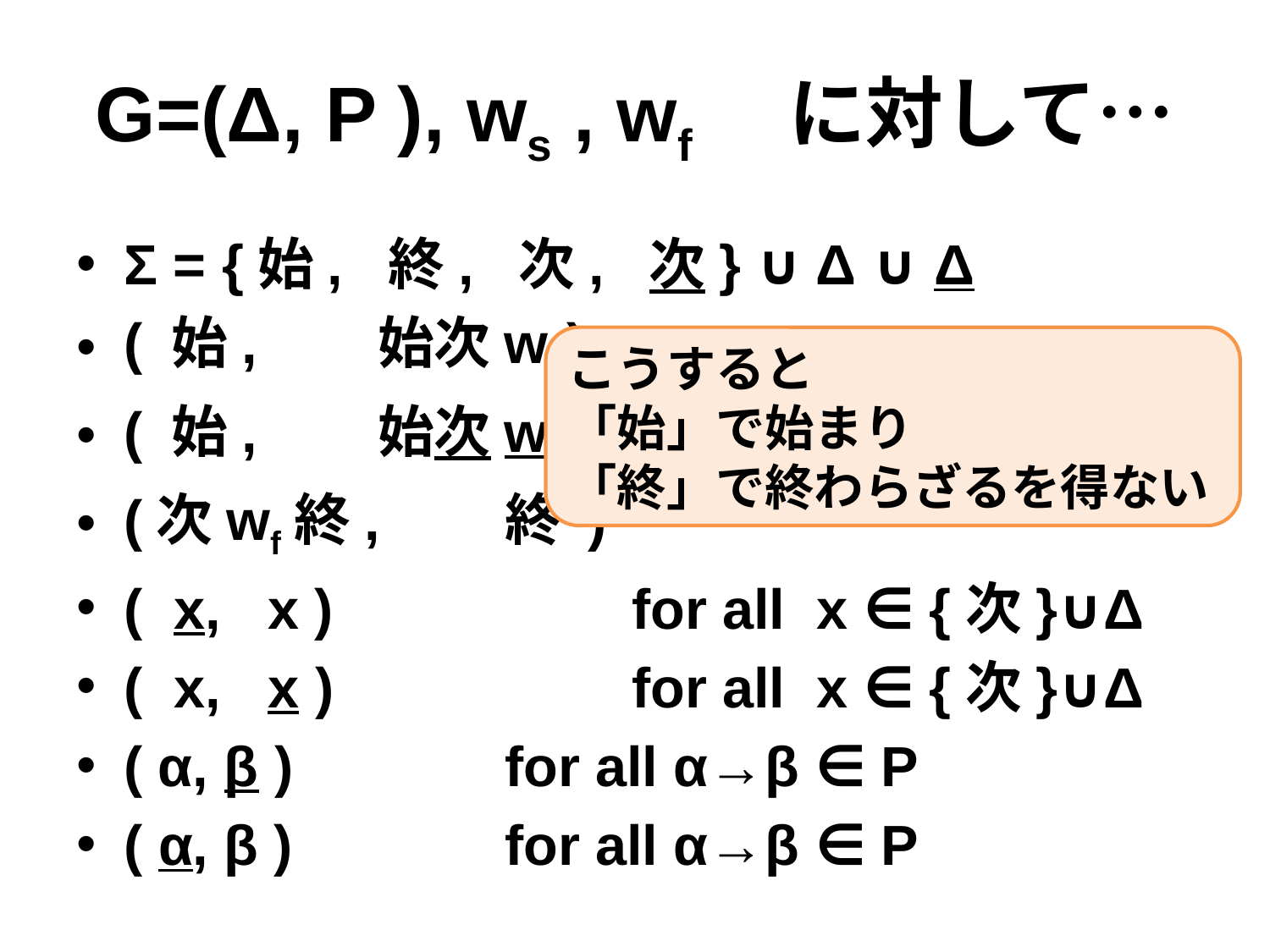

# G=(Δ, P ), ws , wf    に対して…
Σ = {始,  終,  次,  次} ∪ Δ ∪ Δ
( 始,	始次ws)
( 始,	始次ws)
(次wf終,	終 )
(  x,   x )			for all  x ∈ {次}∪Δ
(  x,   x )			for all  x ∈ {次}∪Δ
( α, β )		for all α→β ∈ P
( α, β )		for all α→β ∈ P

こうすると
「始」で始まり
「終」で終わらざるを得ない